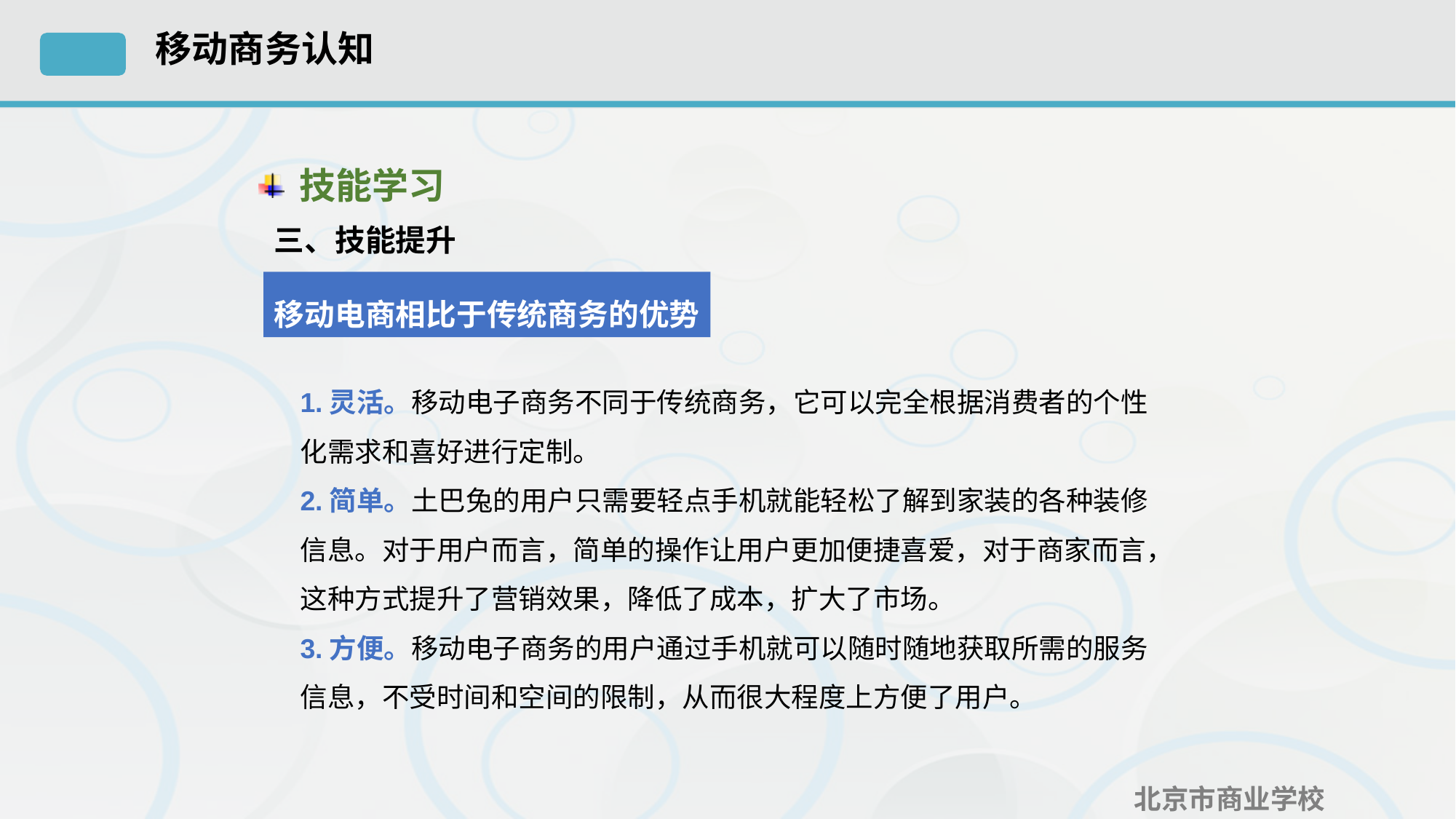

技能学习
三、技能提升
移动电商相比于传统商务的优势
1.灵活。移动电子商务不同于传统商务，它可以完全根据消费者的个性化需求和喜好进行定制。
2.简单。土巴兔的用户只需要轻点手机就能轻松了解到家装的各种装修信息。对于用户而言，简单的操作让用户更加便捷喜爱，对于商家而言，这种方式提升了营销效果，降低了成本，扩大了市场。
3.方便。移动电子商务的用户通过手机就可以随时随地获取所需的服务信息，不受时间和空间的限制，从而很大程度上方便了用户。